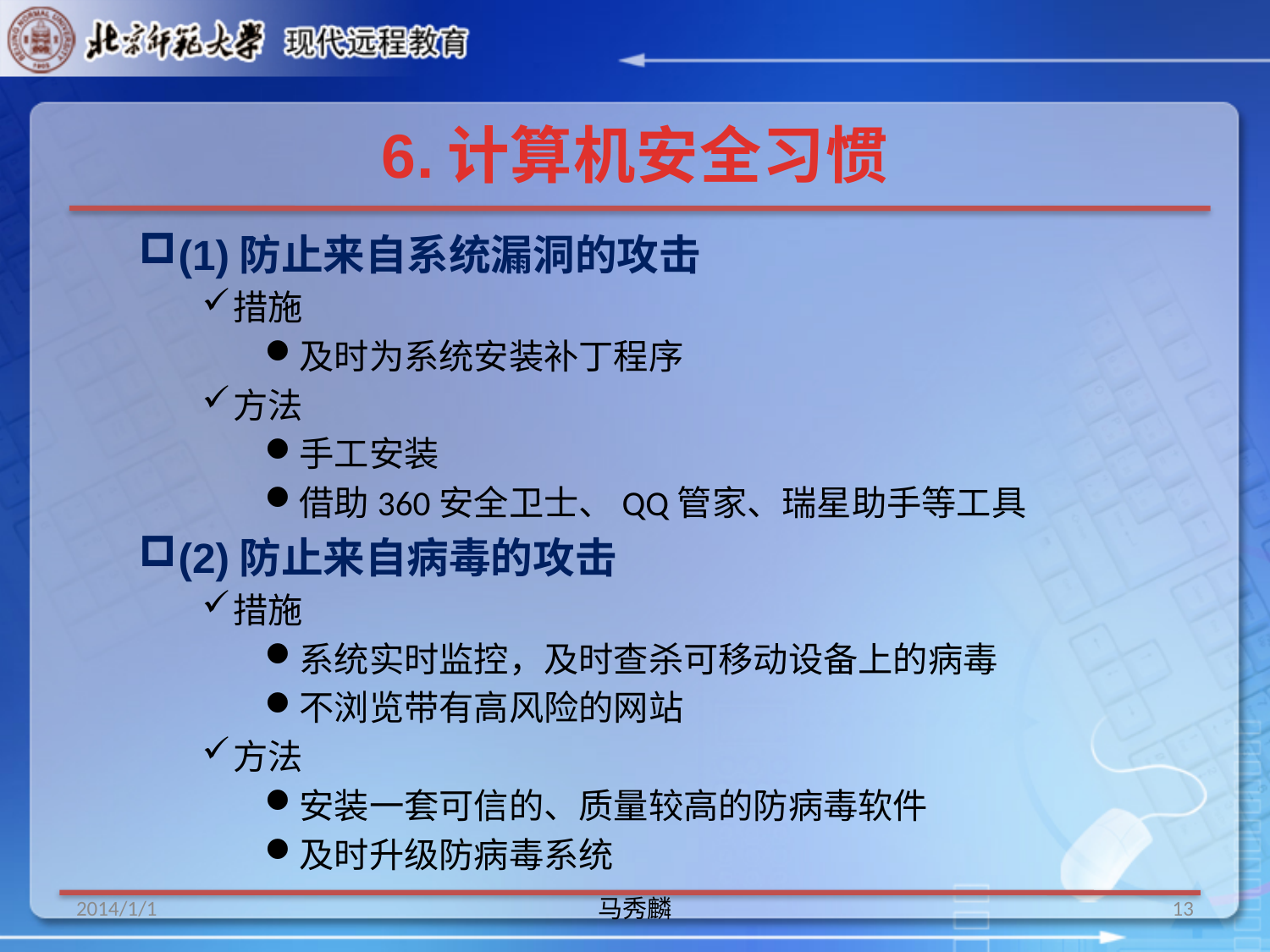

# 6.计算机安全习惯
(1)防止来自系统漏洞的攻击
措施
及时为系统安装补丁程序
方法
手工安装
借助360安全卫士、QQ管家、瑞星助手等工具
(2)防止来自病毒的攻击
措施
系统实时监控，及时查杀可移动设备上的病毒
不浏览带有高风险的网站
方法
安装一套可信的、质量较高的防病毒软件
及时升级防病毒系统
2014/1/1
马秀麟
13